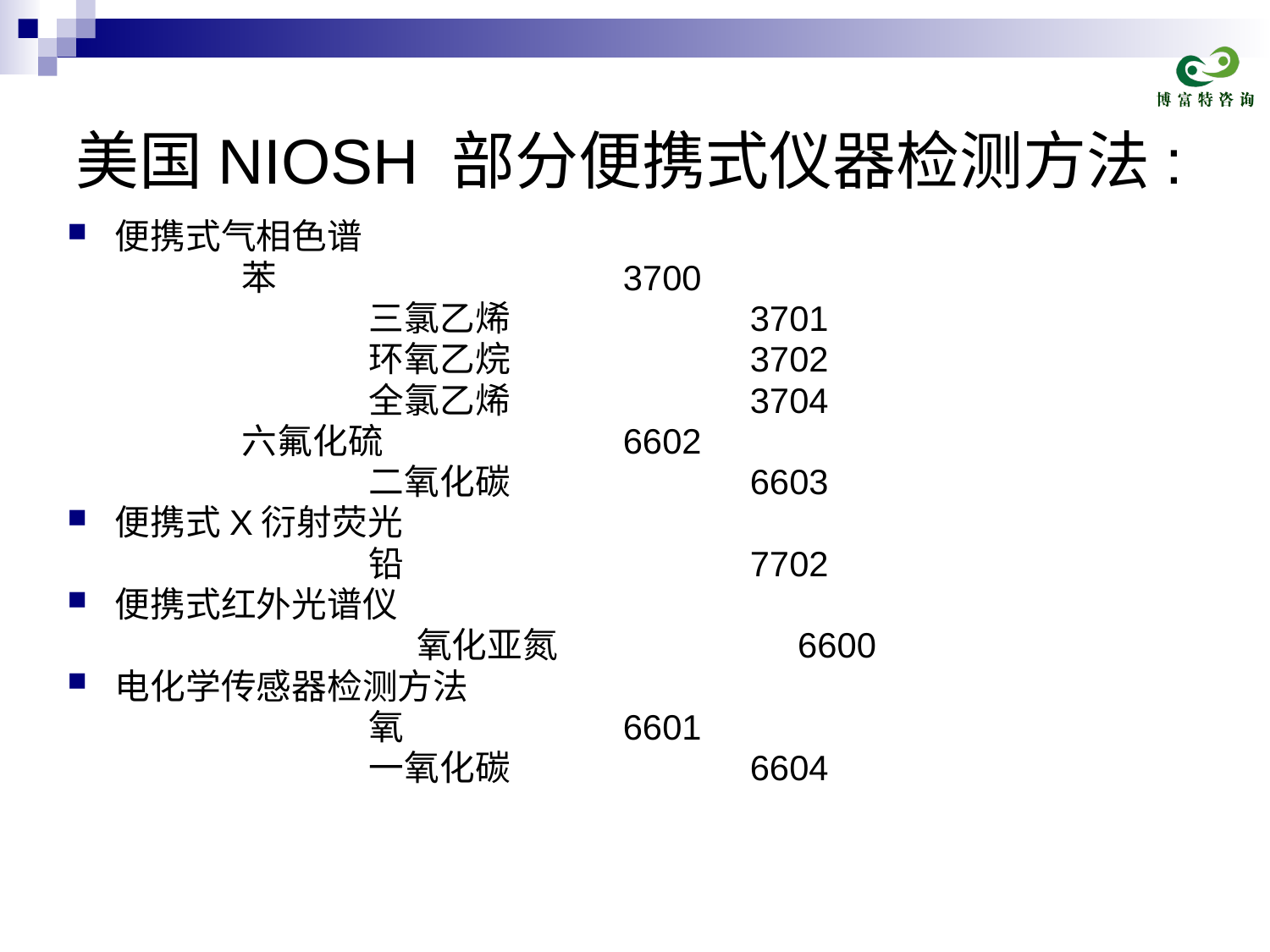

# 美国NIOSH 部分便携式仪器检测方法:
便携式气相色谱
      		苯 			3700
			三氯乙烯		3701
			环氧乙烷		3702
			全氯乙烯 		3704
      		六氟化硫		6602
			二氧化碳		6603
便携式X衍射荧光
	   		铅			7702
便携式红外光谱仪
		氧化亚氮		6600
电化学传感器检测方法
			氧          		6601
			一氧化碳		6604